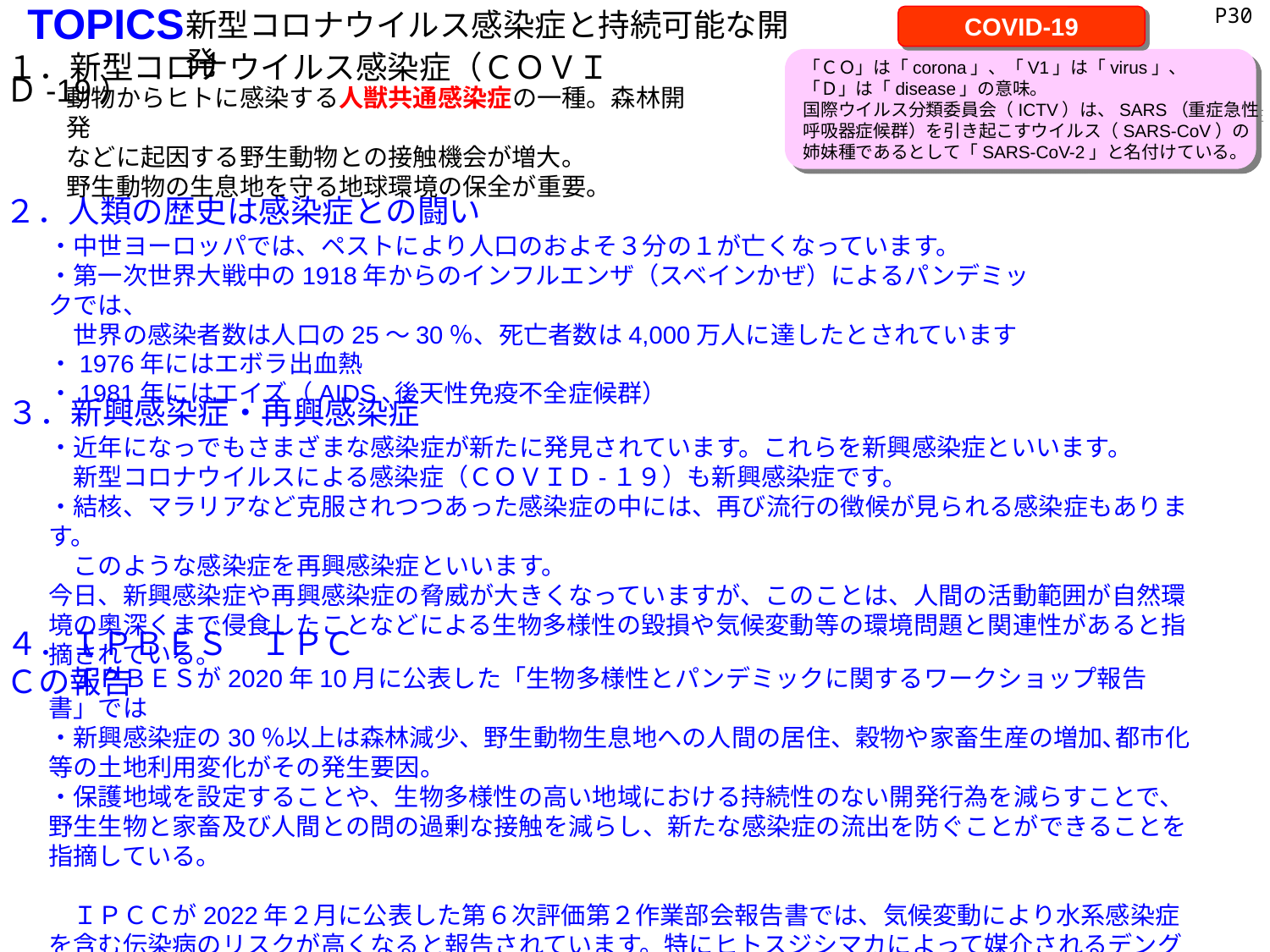

TOPICS
P30
新型コロナウイルス感染症と持続可能な開発
COVID-19
「ＣＯ」は「corona」、「V1」は「virus」、
「Ｄ」は「disease」の意味。
国際ウイルス分類委員会（ICTV）は、SARS（重症急性
呼吸器症候群）を引き起こすウイルス（SARS-CoV）の
姉妹種であるとして「SARS-CoV-2」と名付けている。
１．新型コロナウイルス感染症（ＣＯＶＩＤ-19）
動物からヒトに感染する人獣共通感染症の一種。森林開発
などに起因する野生動物との接触機会が増大。
野生動物の生息地を守る地球環境の保全が重要。
２．人類の歴史は感染症との闘い
・中世ヨーロッパでは、ペストにより人口のおよそ３分の１が亡くなっています。
・第一次世界大戦中の1918年からのインフルエンザ（スベインかぜ）によるパンデミックでは、
　世界の感染者数は人口の25～30％、死亡者数は4,000万人に達したとされています
・1976年にはエボラ出血熱
・1981年にはエイズ（AIDS､後天性免疫不全症候群）
３．新興感染症・再興感染症
・近年になっでもさまざまな感染症が新たに発見されています。これらを新興感染症といいます。
　新型コロナウイルスによる感染症（ＣＯＶＩＤ-１９）も新興感染症です。
・結核、マラリアなど克服されつつあった感染症の中には、再び流行の徴候が見られる感染症もあります。
　このような感染症を再興感染症といいます。
今日、新興感染症や再興感染症の脅威が大きくなっていますが、このことは、人間の活動範囲が自然環境の奧深くまで侵食したことなどによる生物多様性の毀損や気候変動等の環境問題と関連性があると指摘されている。
４．ＩＰＢＥＳ　ＩＰＣＣの報告
　ＩＰＢＥＳが2020年10月に公表した「生物多様性とパンデミックに関するワークショップ報告書」では
・新興感染症の30％以上は森林減少、野生動物生息地への人間の居住、穀物や家畜生産の増加､都市化等の土地利用変化がその発生要因。
・保護地域を設定することや、生物多様性の高い地域における持続性のない開発行為を減らすことで、野生生物と家畜及び人間との問の過剰な接触を減らし、新たな感染症の流出を防ぐことができることを指摘している。

　ＩＰＣＣが2022年２月に公表した第６次評価第２作業部会報告書では、気候変動により水系感染症を含む伝染病のリスクが高くなると報告されています。特にヒトスジシマカによって媒介されるデング熱は、リスクが高くなる季節が長くなり、また、地理的により広い範囲でリスクが高くなることなどが指摘している。